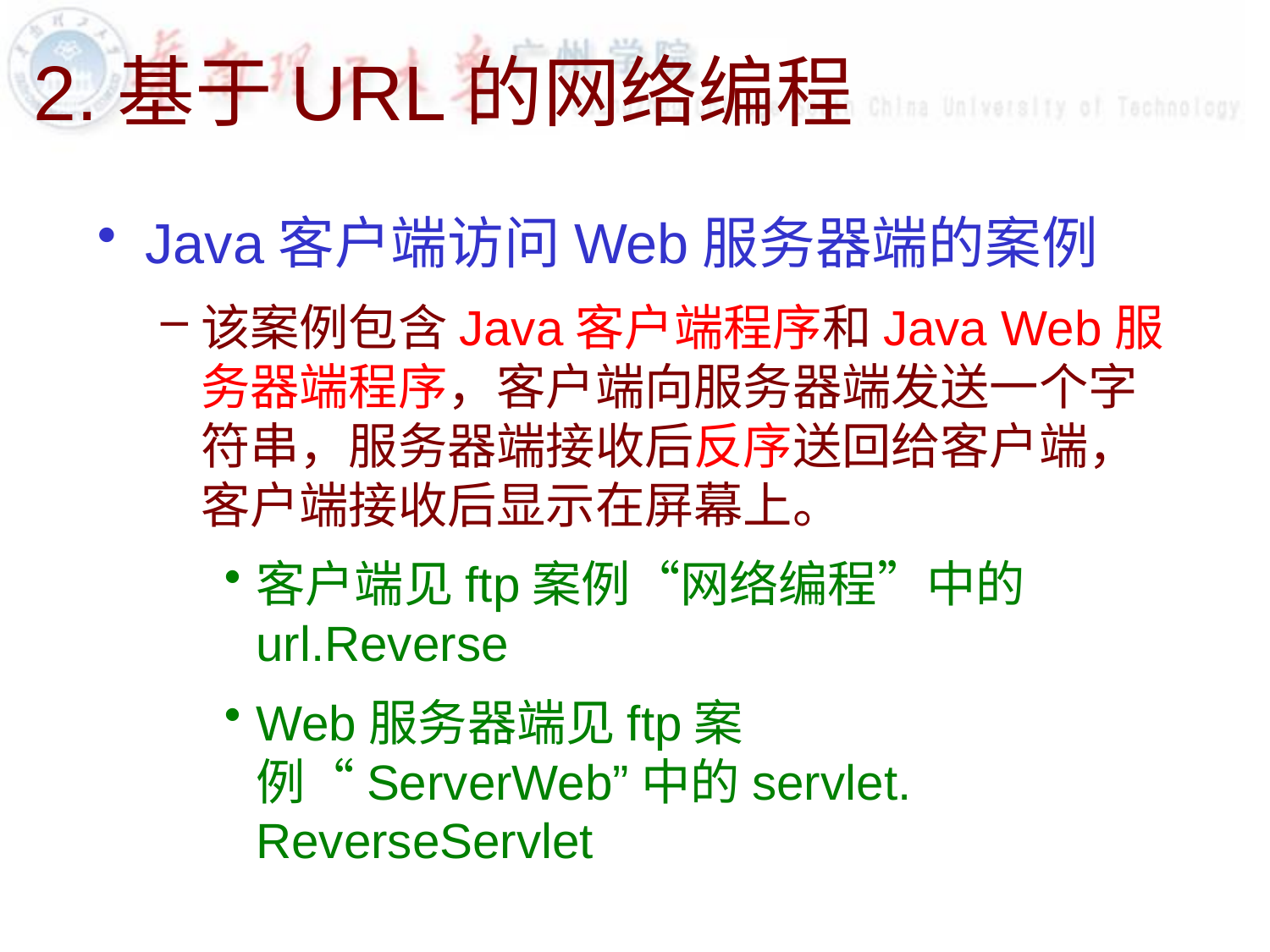

# 2.基于URL的网络编程
Java客户端访问Web服务器端的案例
该案例包含Java客户端程序和Java Web服务器端程序，客户端向服务器端发送一个字符串，服务器端接收后反序送回给客户端，客户端接收后显示在屏幕上。
客户端见ftp案例“网络编程”中的url.Reverse
Web服务器端见ftp案例“ServerWeb”中的servlet. ReverseServlet